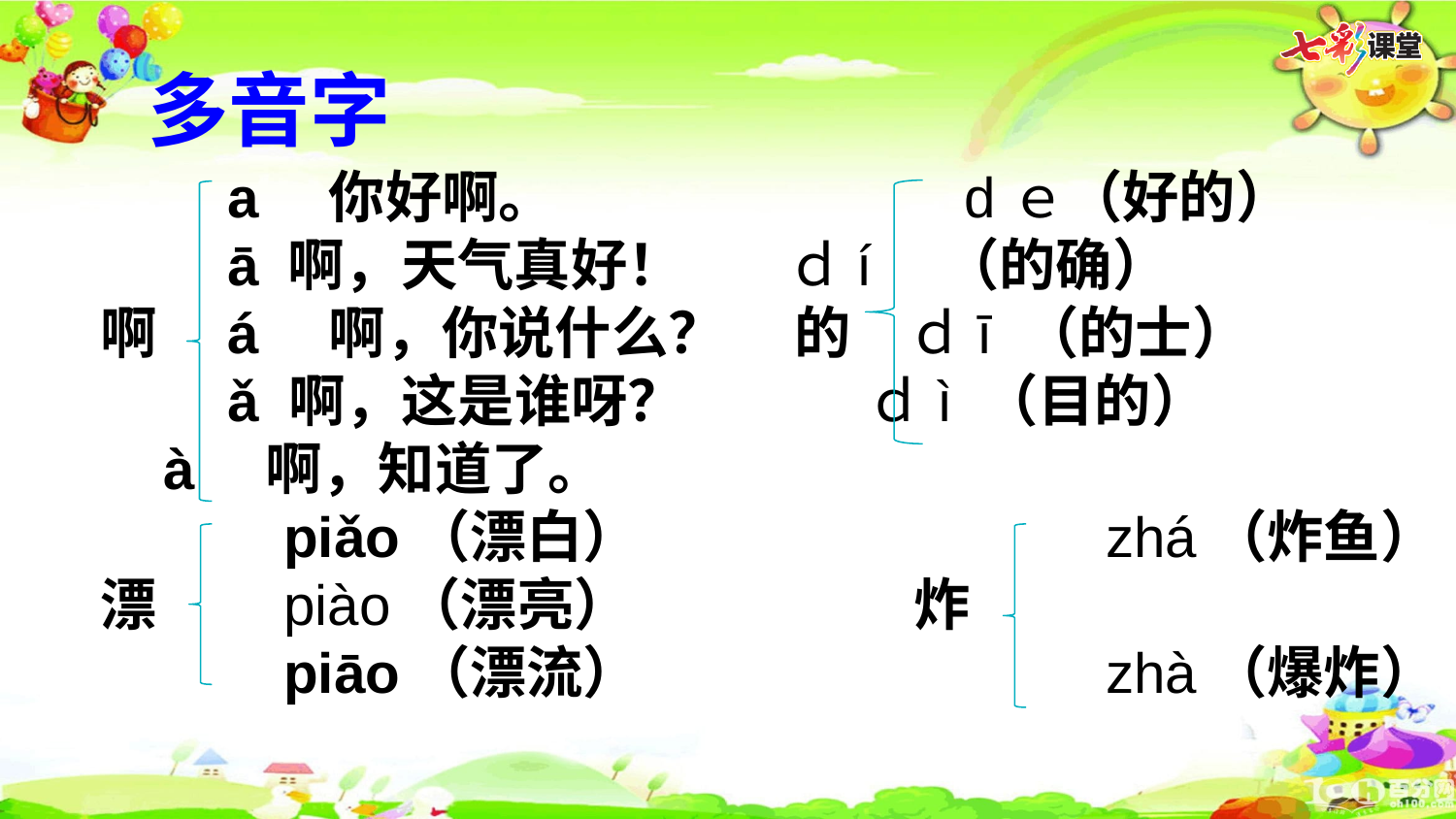

多音字
　　a　你好啊。　　　　　　　dｅ（好的）
　　ā 啊，天气真好！        ｄí　（的确）
啊　á　啊，你说什么？ 　的　ｄī （的士）
　　ǎ 啊，这是谁呀？　　　 ｄì （目的）
    à　啊，知道了。
　　　piǎo（漂白）　　　　　　　　zhá（炸鱼）
漂　　piào（漂亮）　　　　　炸
　　　piāo（漂流）　　　　　　　　zhà（爆炸）